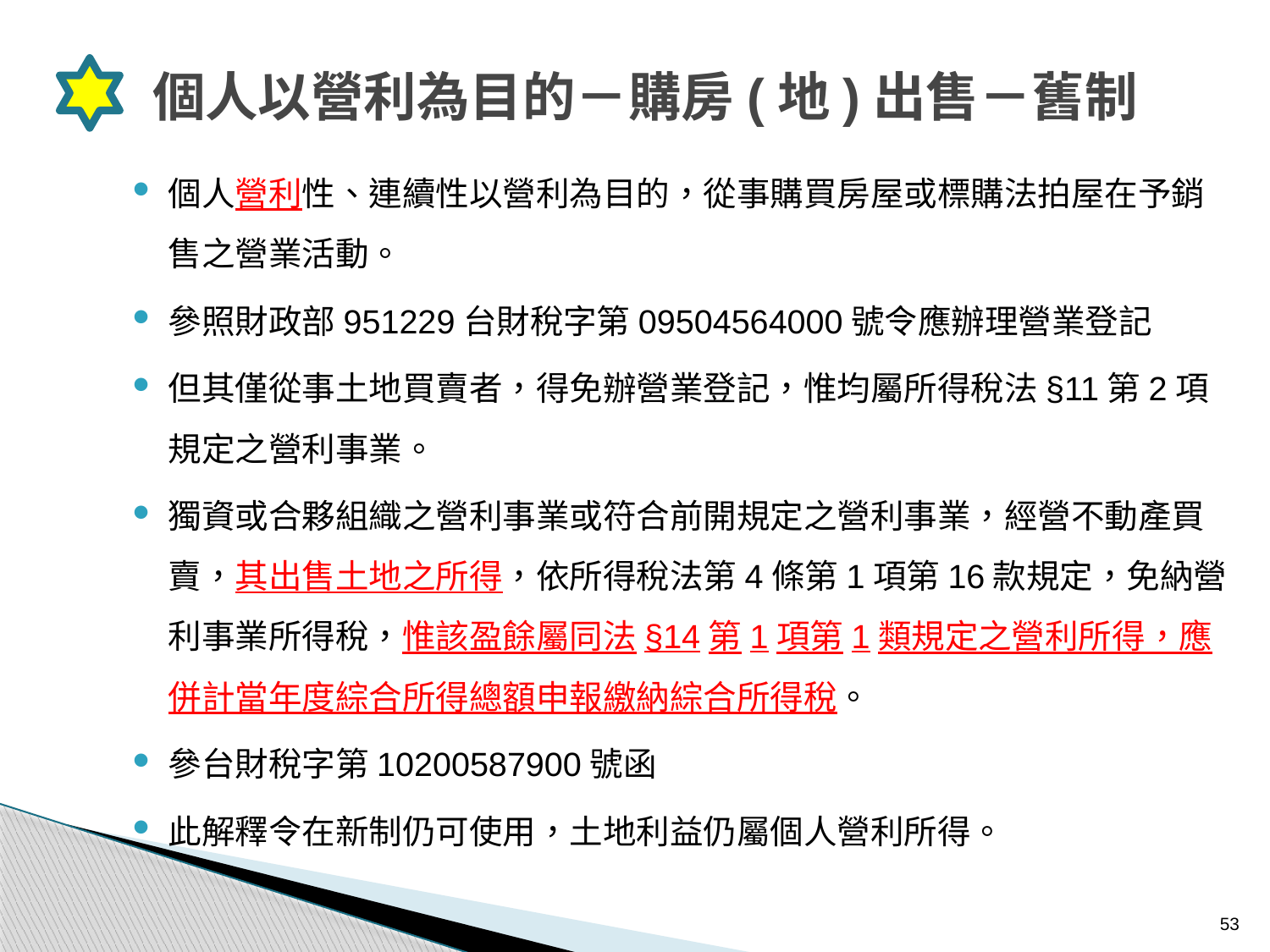

# 個人以營利為目的－購房(地)出售－舊制

個人營利性、連續性以營利為目的，從事購買房屋或標購法拍屋在予銷售之營業活動。
參照財政部951229台財稅字第09504564000號令應辦理營業登記
但其僅從事土地買賣者，得免辦營業登記，惟均屬所得稅法§11第2項規定之營利事業。
獨資或合夥組織之營利事業或符合前開規定之營利事業，經營不動產買賣，其出售土地之所得，依所得稅法第4條第1項第16款規定，免納營利事業所得稅，惟該盈餘屬同法§14第1項第1類規定之營利所得，應併計當年度綜合所得總額申報繳納綜合所得稅。
參台財稅字第10200587900號函
此解釋令在新制仍可使用，土地利益仍屬個人營利所得。
53